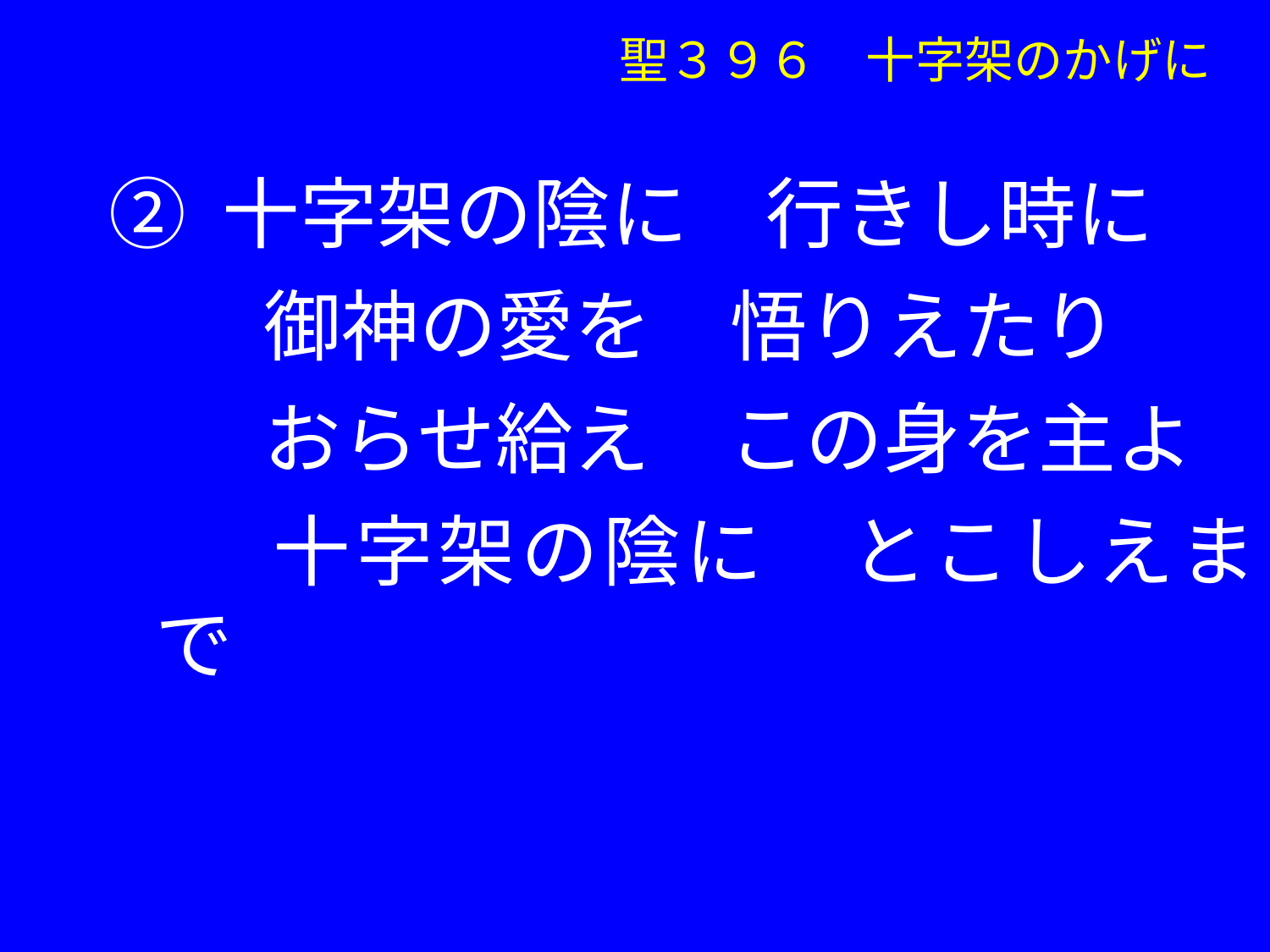

聖３９６　十字架のかげに
② 十字架の陰に　行きし時に
　　御神の愛を　悟りえたり
　　おらせ給え　この身を主よ
　　十字架の陰に　とこしえまで